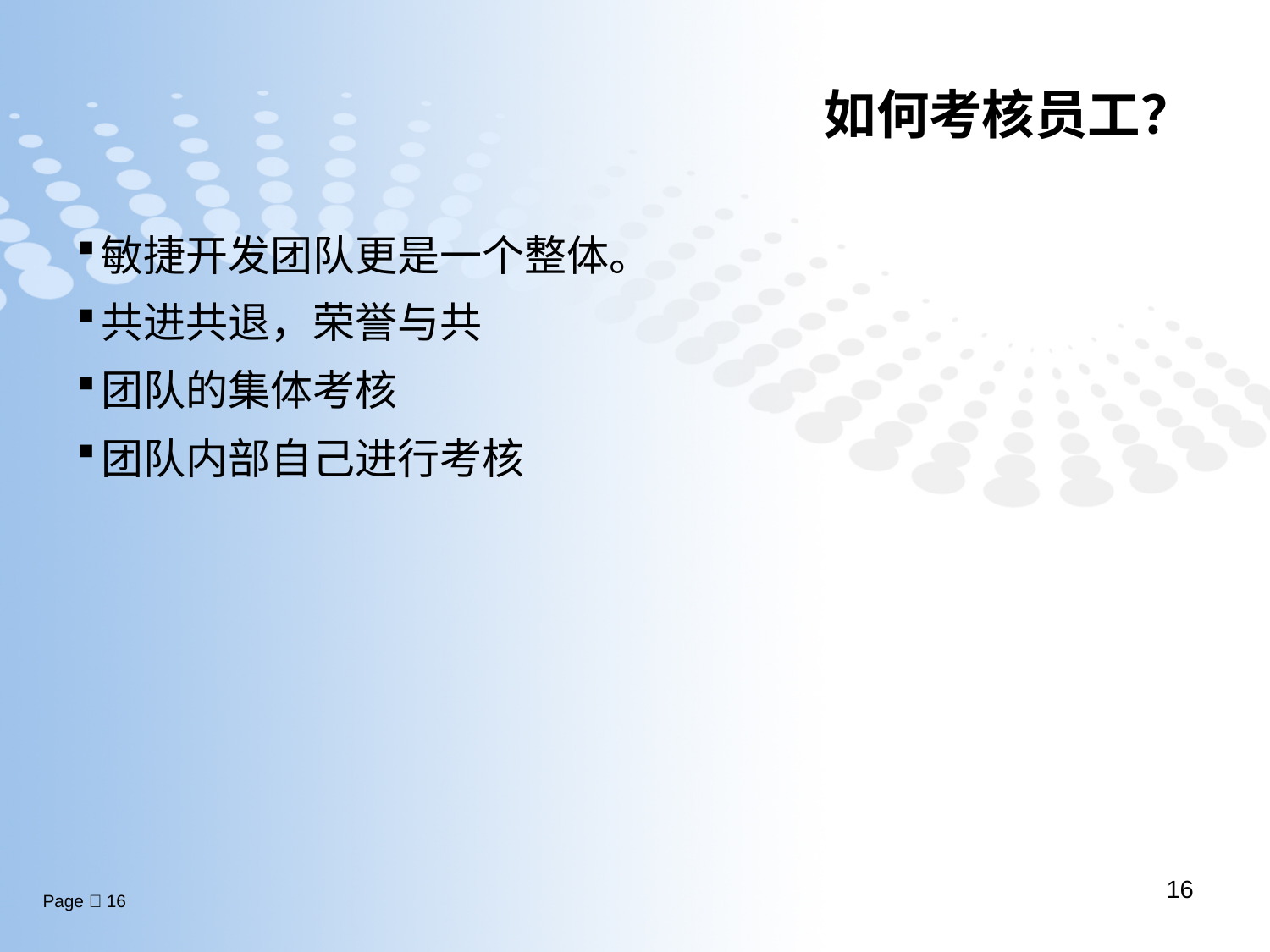

# 如何考核员工？
敏捷开发团队更是一个整体。
共进共退，荣誉与共
团队的集体考核
团队内部自己进行考核
16